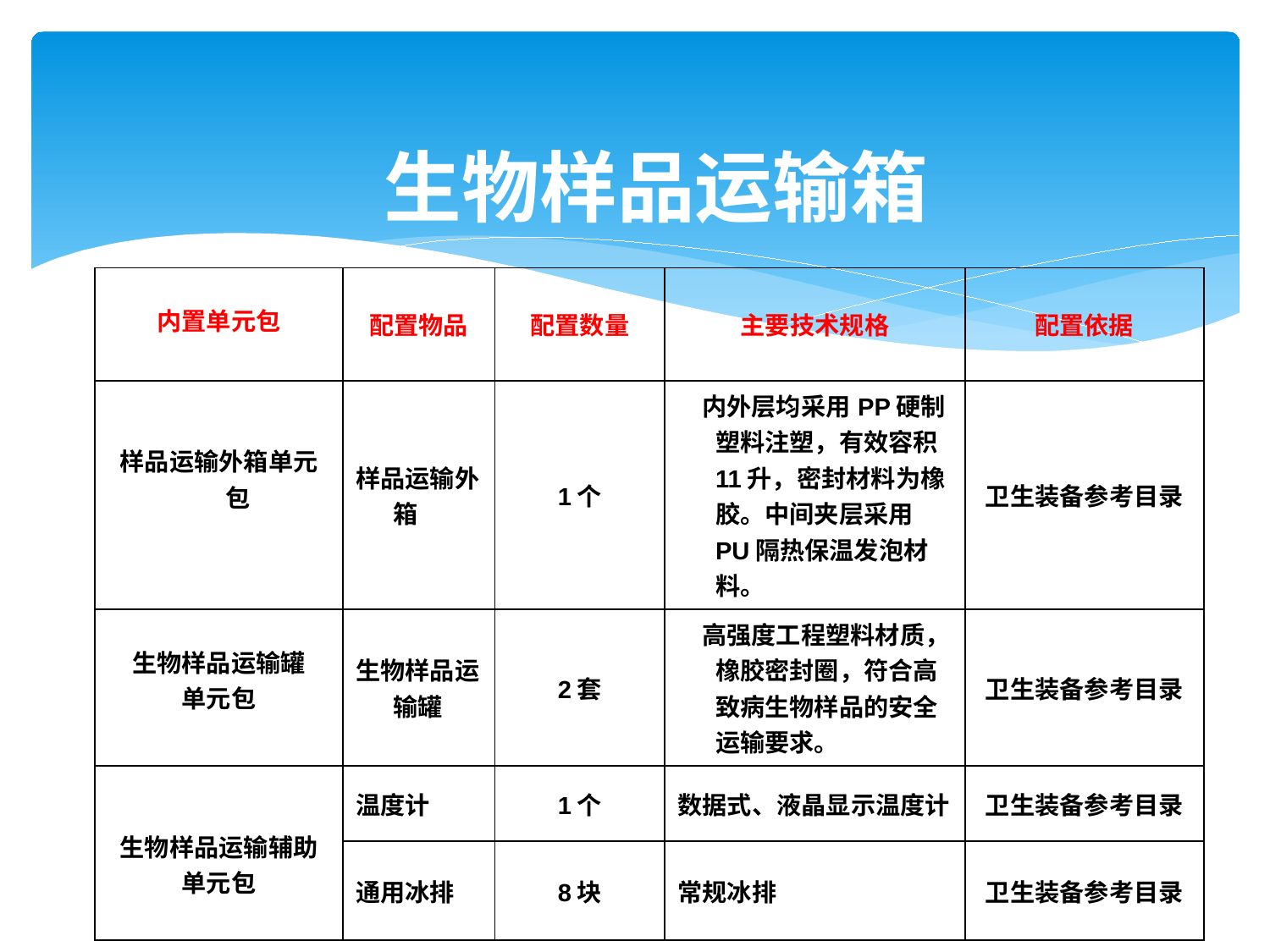

生物样品运输箱
| 内置单元包 | 配置物品 | 配置数量 | 主要技术规格 | 配置依据 |
| --- | --- | --- | --- | --- |
| 样品运输外箱单元包 | 样品运输外箱 | 1个 | 内外层均采用PP硬制塑料注塑，有效容积11升，密封材料为橡胶。中间夹层采用PU隔热保温发泡材料。 | 卫生装备参考目录 |
| 生物样品运输罐 单元包 | 生物样品运输罐 | 2套 | 高强度工程塑料材质，橡胶密封圈，符合高致病生物样品的安全运输要求。 | 卫生装备参考目录 |
| 生物样品运输辅助 单元包 | 温度计 | 1个 | 数据式、液晶显示温度计 | 卫生装备参考目录 |
|  | 通用冰排 | 8块 | 常规冰排 | 卫生装备参考目录 |